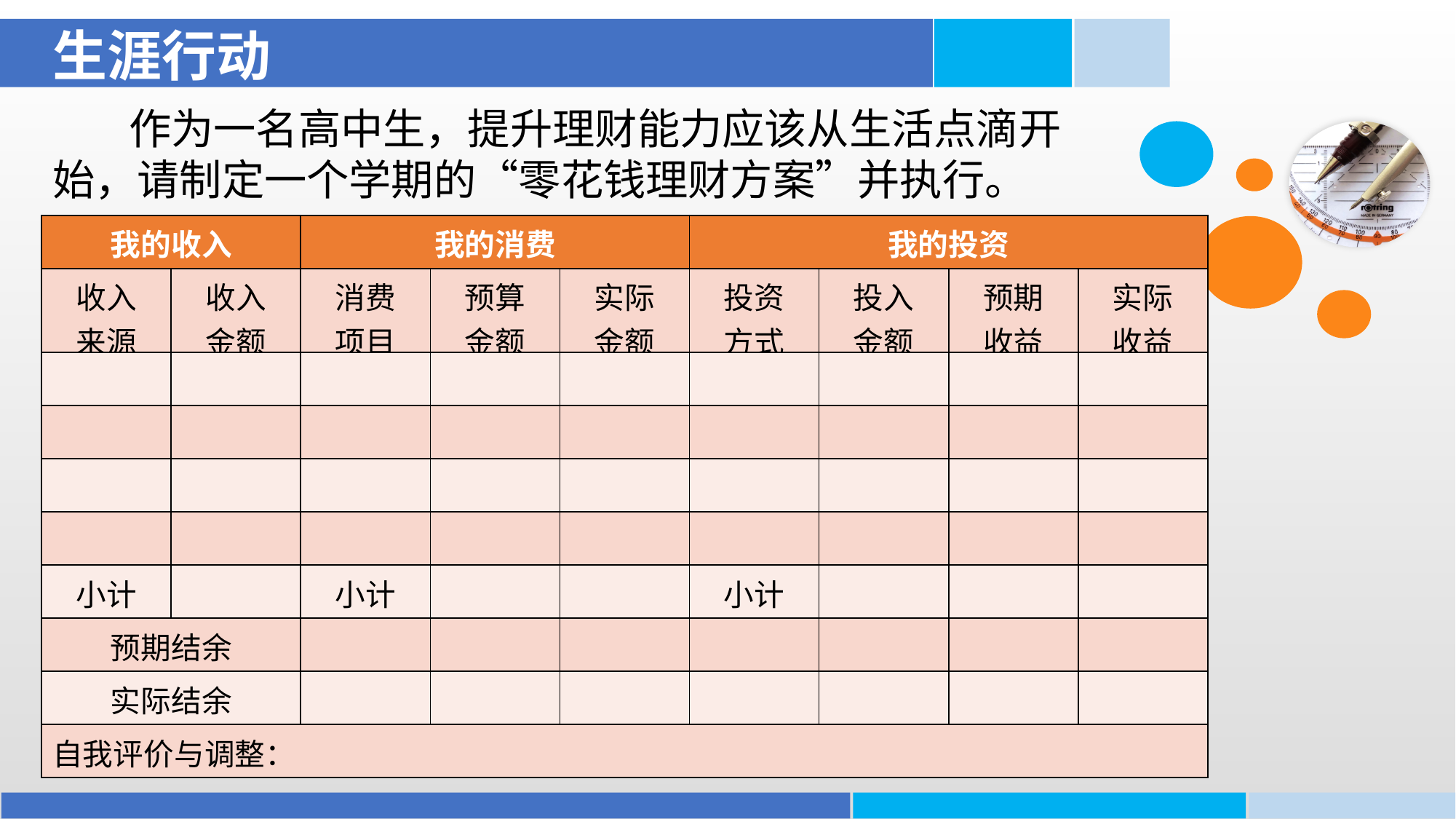

生涯行动
       作为一名高中生，提升理财能力应该从生活点滴开始，请制定一个学期的“零花钱理财方案”并执行。
| 我的收入 |  | 我的消费 |  |  | 我的投资 |  |  |  |
| --- | --- | --- | --- | --- | --- | --- | --- | --- |
| 收入 来源 | 收入 金额 | 消费 项目 | 预算 金额 | 实际 金额 | 投资 方式 | 投入 金额 | 预期 收益 | 实际 收益 |
|  |  |  |  |  |  |  |  |  |
|  |  |  |  |  |  |  |  |  |
|  |  |  |  |  |  |  |  |  |
|  |  |  |  |  |  |  |  |  |
| 小计 |  | 小计 |  |  | 小计 |  |  |  |
| 预期结余 |  |  |  |  |  |  |  |  |
| 实际结余 |  |  |  |  |  |  |  |  |
| 自我评价与调整： |  |  |  |  |  |  |  |  |